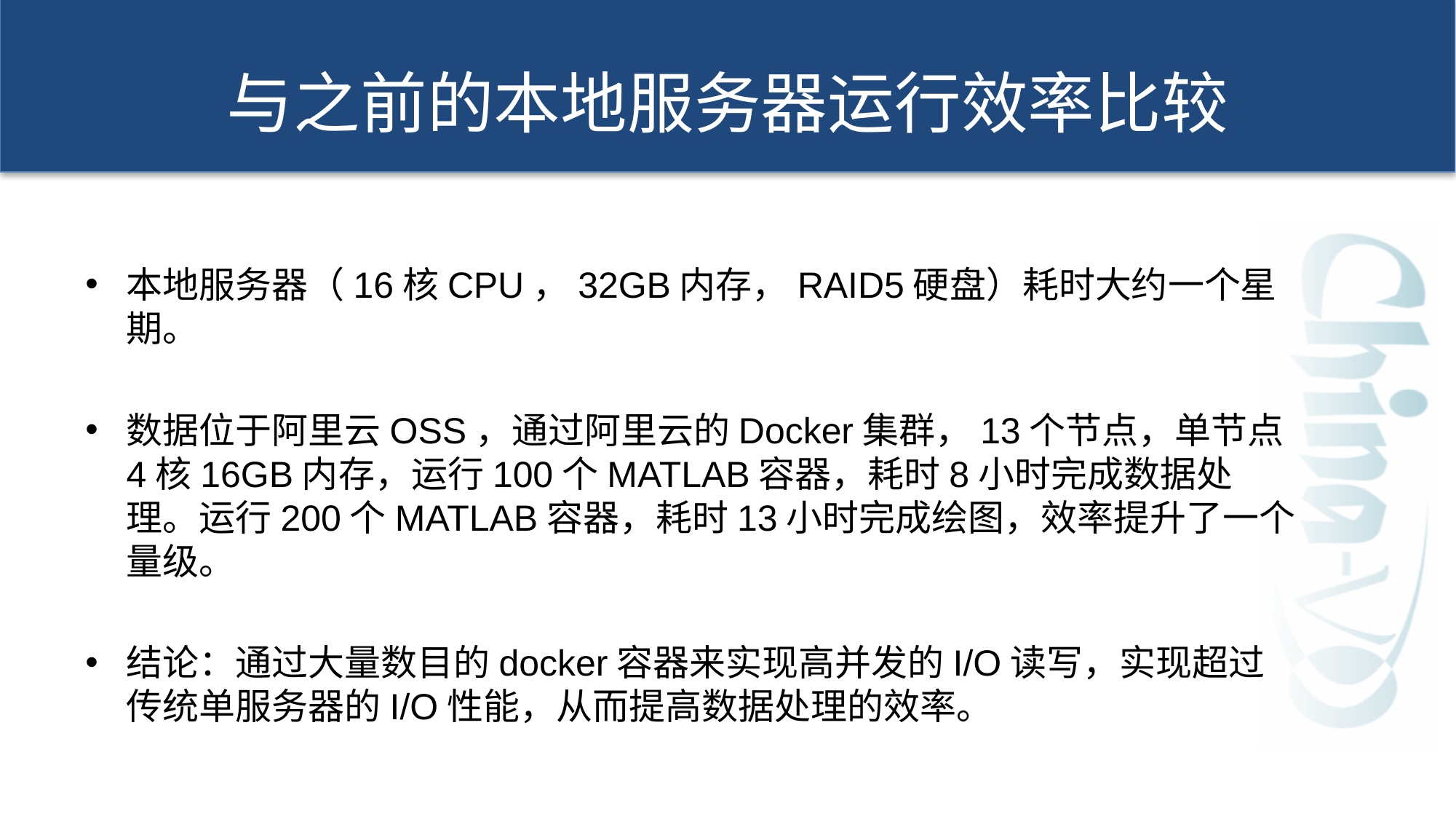

# 与之前的本地服务器运行效率比较
本地服务器（16核CPU，32GB内存，RAID5硬盘）耗时大约一个星期。

数据位于阿里云OSS，通过阿里云的Docker集群，13个节点，单节点4核16GB内存，运行100个MATLAB容器，耗时8小时完成数据处理。运行200个MATLAB容器，耗时13小时完成绘图，效率提升了一个量级。

结论：通过大量数目的docker容器来实现高并发的I/O读写，实现超过传统单服务器的I/O性能，从而提高数据处理的效率。